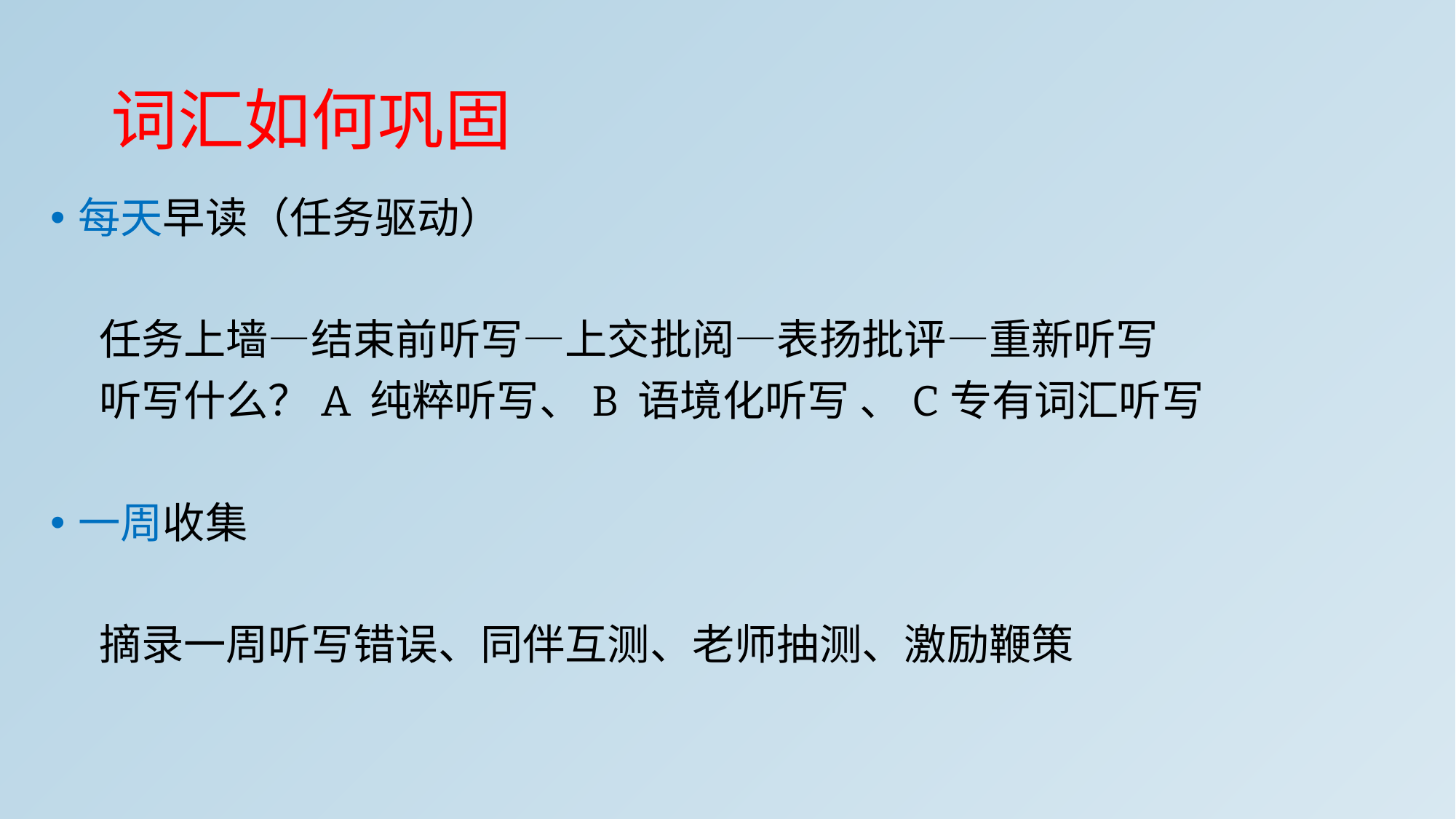

# 词汇如何巩固
每天早读（任务驱动）

    任务上墙—结束前听写—上交批阅—表扬批评—重新听写
    听写什么？A 纯粹听写、B 语境化听写 、C专有词汇听写

一周收集

    摘录一周听写错误、同伴互测、老师抽测、激励鞭策